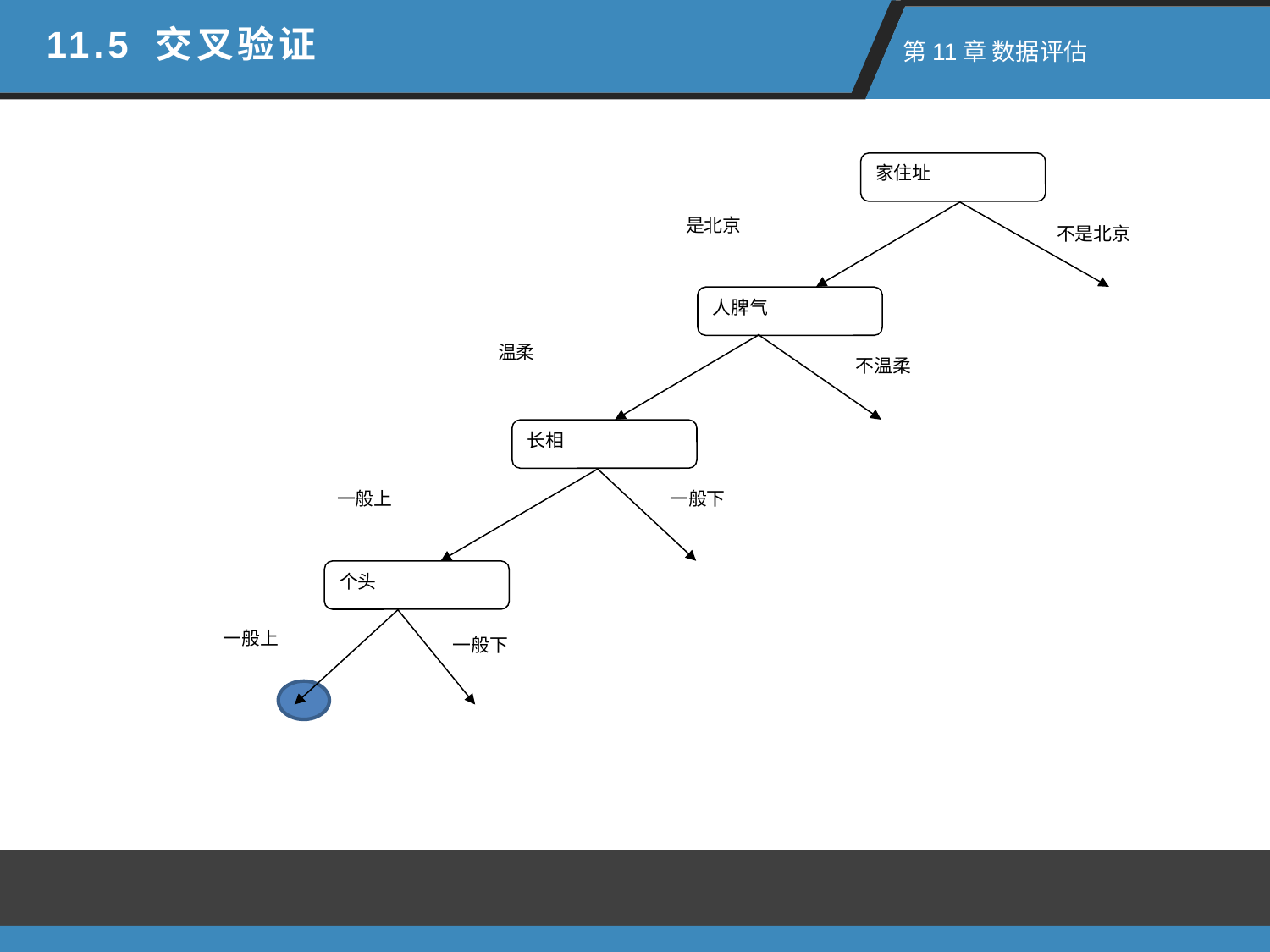

11.5 交叉验证
  第11章 数据评估
家住址
是北京
不是北京
人脾气
温柔
不温柔
长相
一般上
一般下
个头
一般上
一般下